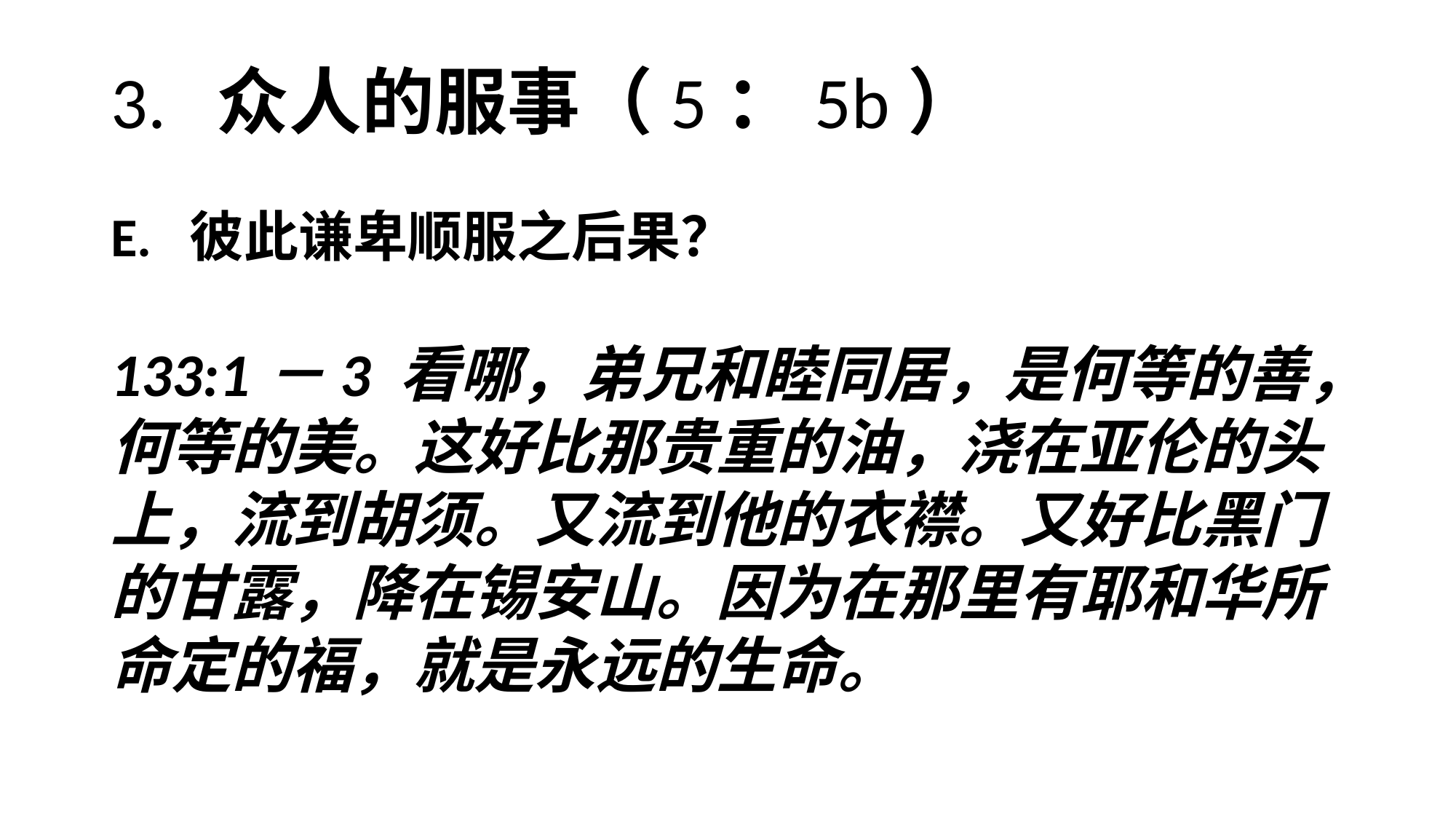

# 3.  众人的服事（5：5b）
E.  彼此谦卑顺服之后果？
133:1－3 看哪，弟兄和睦同居，是何等的善，何等的美。这好比那贵重的油，浇在亚伦的头上，流到胡须。又流到他的衣襟。又好比黑门的甘露，降在锡安山。因为在那里有耶和华所命定的福，就是永远的生命。